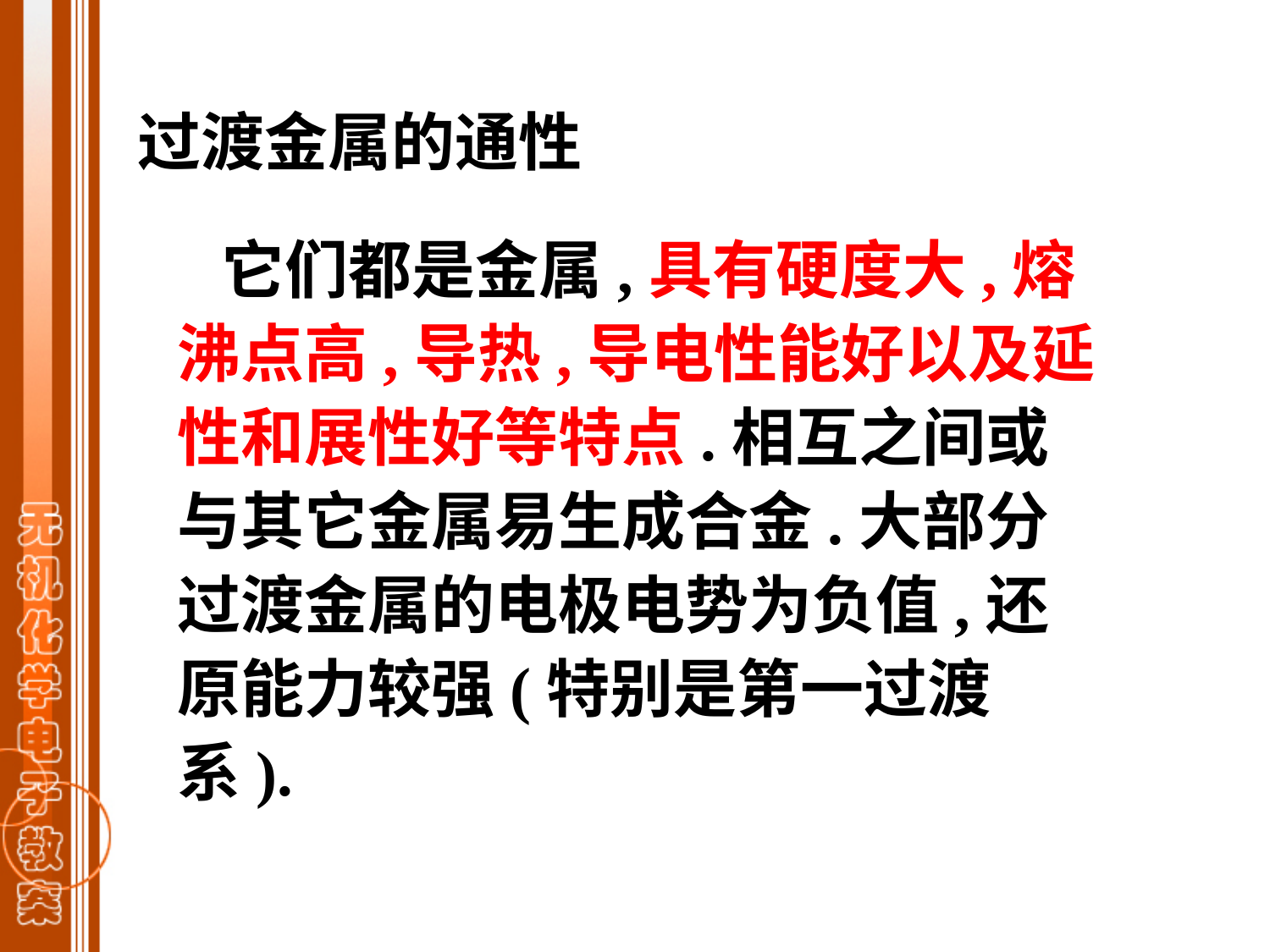

过渡金属的通性
  它们都是金属,具有硬度大,熔沸点高,导热,导电性能好以及延性和展性好等特点.相互之间或与其它金属易生成合金.大部分过渡金属的电极电势为负值,还原能力较强(特别是第一过渡系).
68